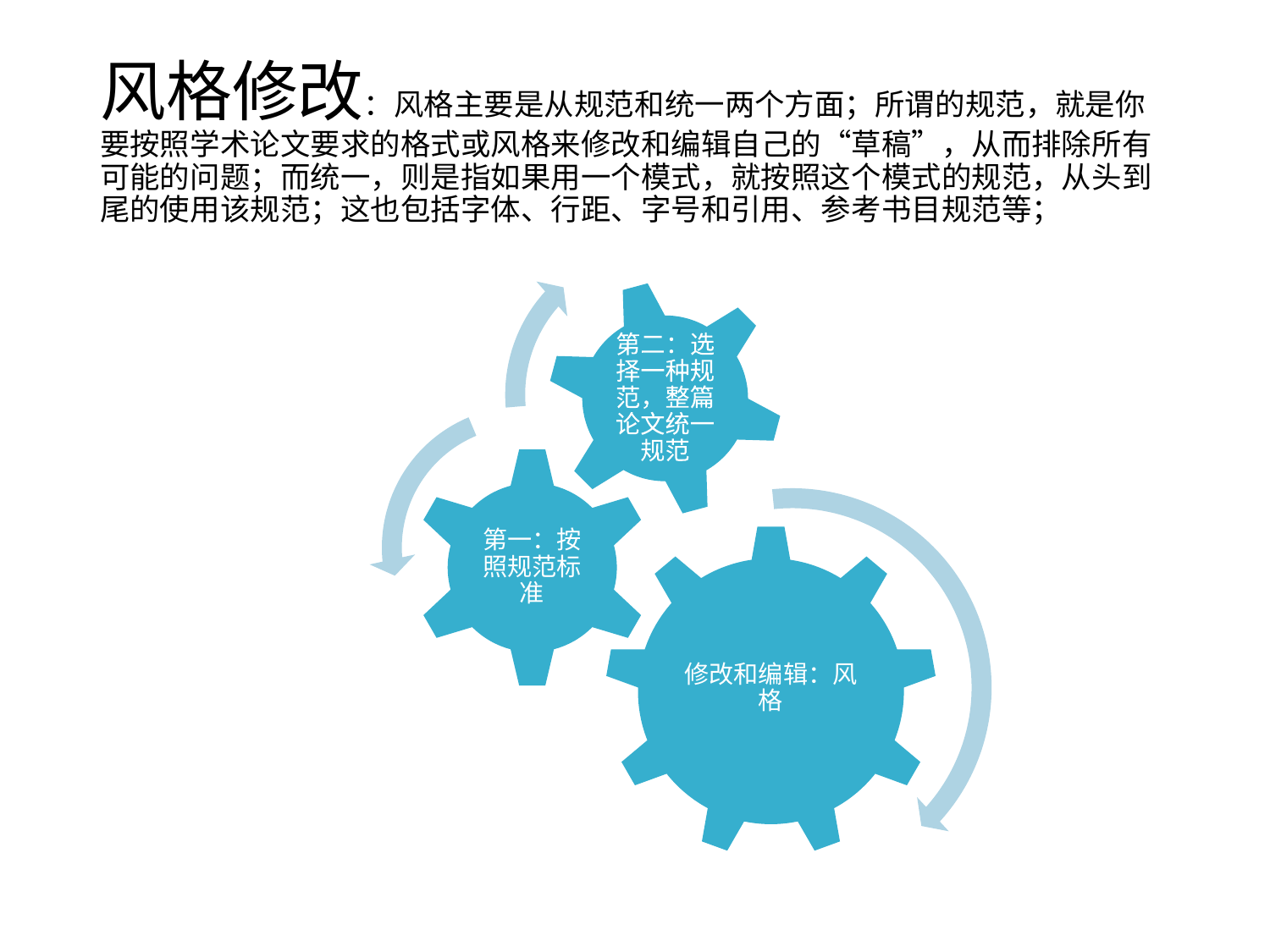

# 风格修改：风格主要是从规范和统一两个方面；所谓的规范，就是你要按照学术论文要求的格式或风格来修改和编辑自己的“草稿”，从而排除所有可能的问题；而统一，则是指如果用一个模式，就按照这个模式的规范，从头到尾的使用该规范；这也包括字体、行距、字号和引用、参考书目规范等；
修改和编辑：风格
第一：按照规范标准
第二：选择一种规范，整篇论文统一规范